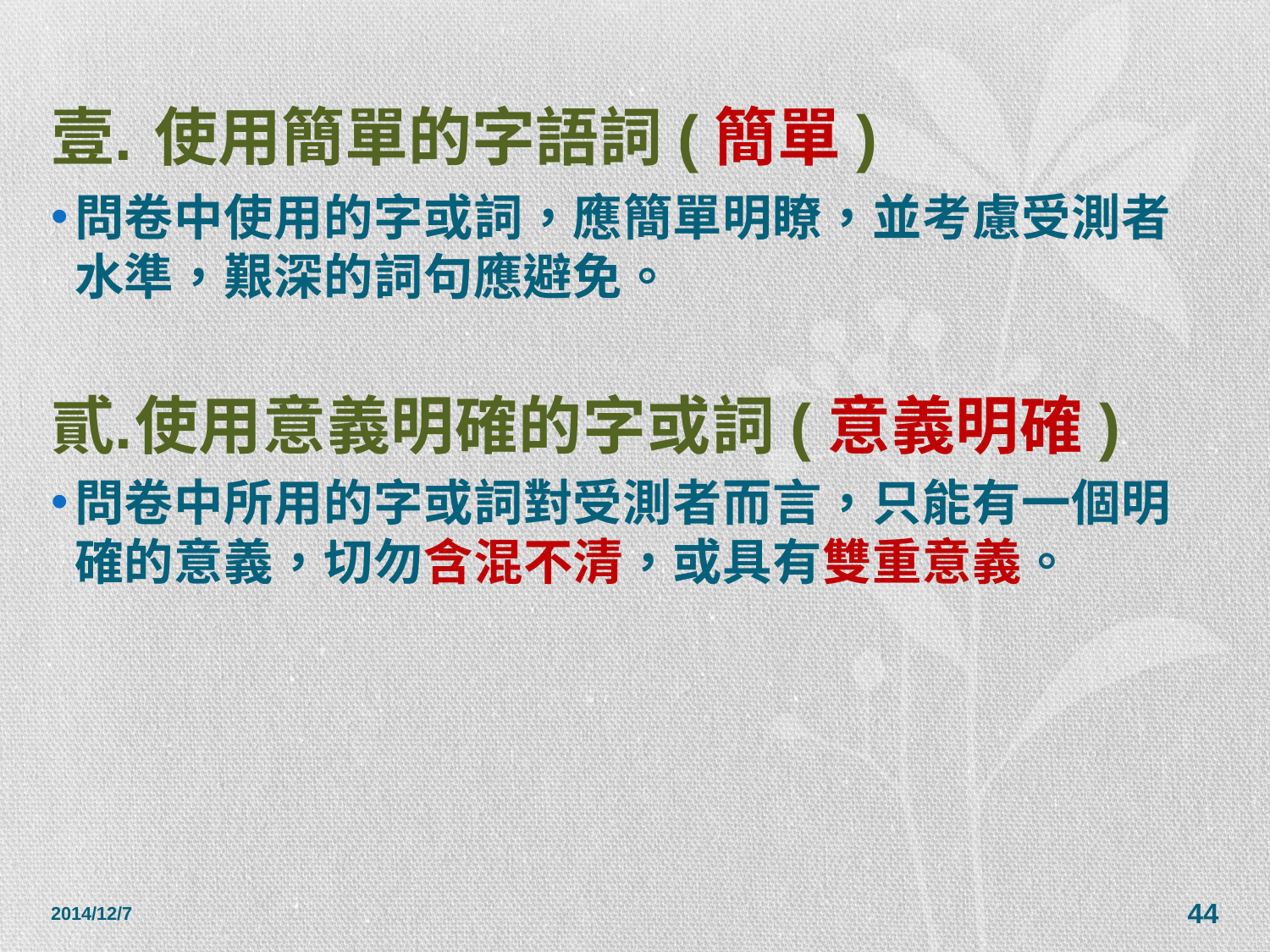

# 使用簡單的字語詞(簡單)
問卷中使用的字或詞，應簡單明瞭，並考慮受測者水準，艱深的詞句應避免。

使用意義明確的字或詞(意義明確)
問卷中所用的字或詞對受測者而言，只能有一個明確的意義，切勿含混不清，或具有雙重意義。

2014/12/7
44